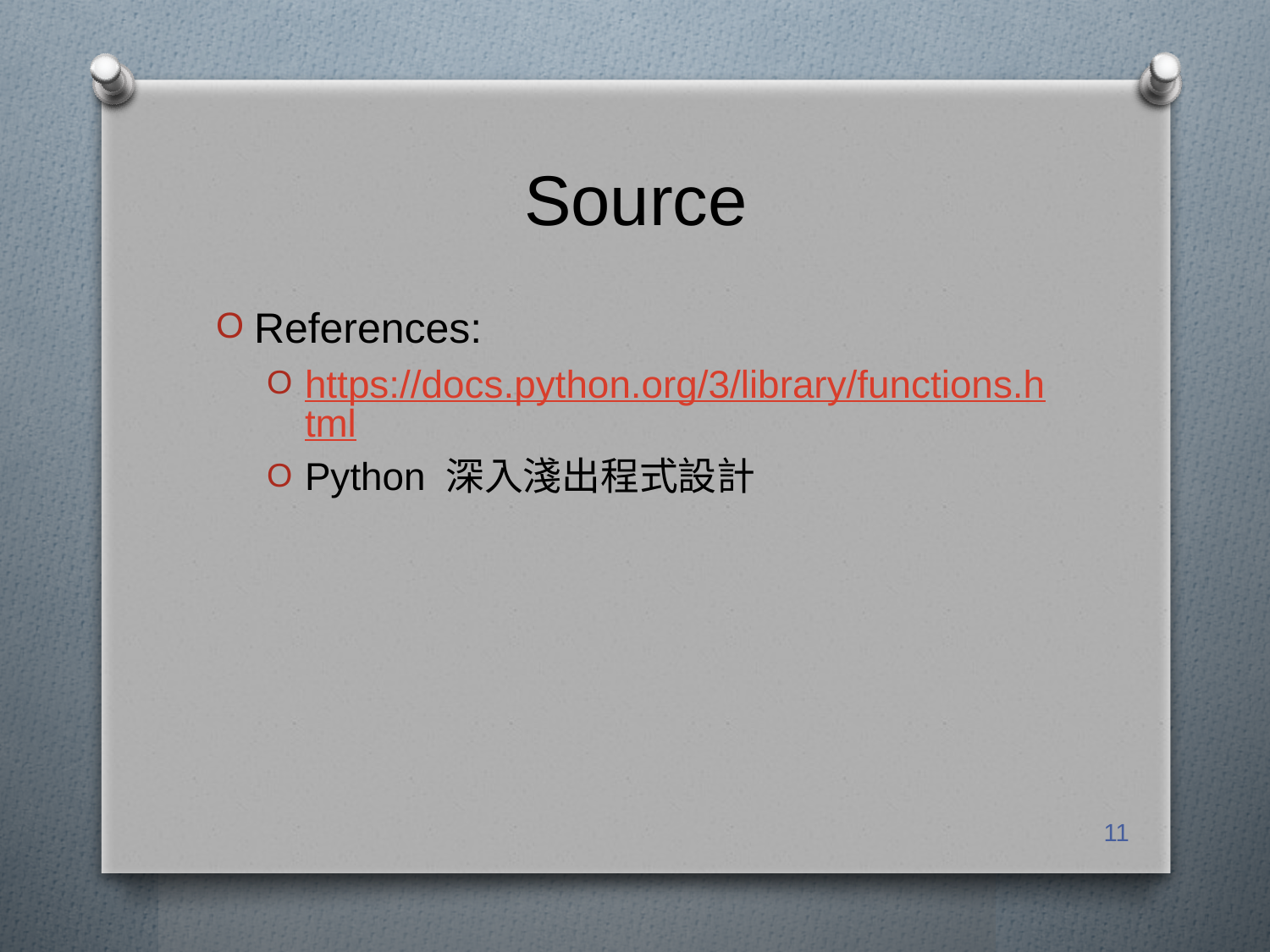

# Source
References:
https://docs.python.org/3/library/functions.html
Python 深入淺出程式設計

11